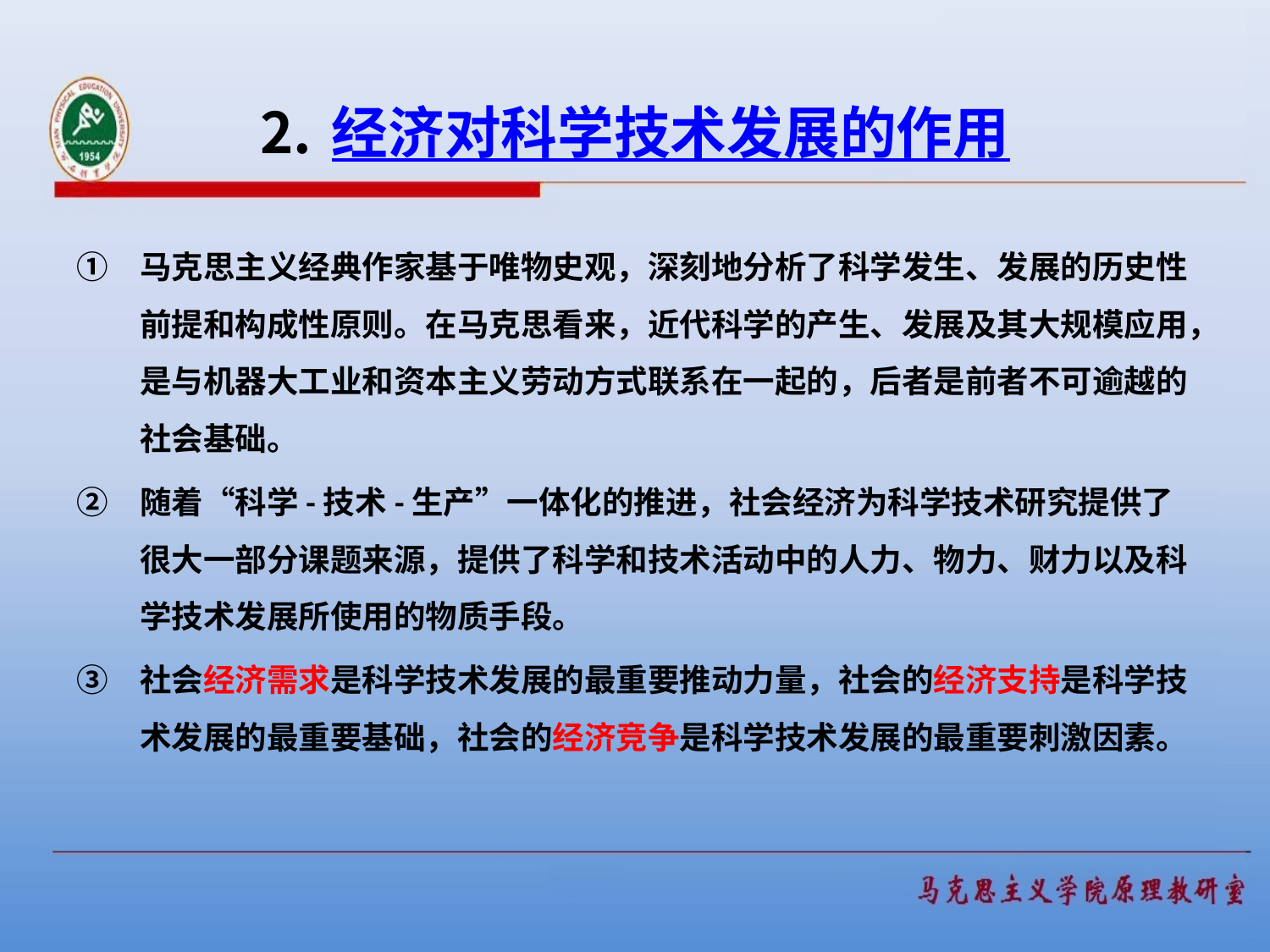

# 经济对科学技术发展的作用
马克思主义经典作家基于唯物史观，深刻地分析了科学发生、发展的历史性前提和构成性原则。在马克思看来，近代科学的产生、发展及其大规模应用，是与机器大工业和资本主义劳动方式联系在一起的，后者是前者不可逾越的社会基础。
随着“科学-技术-生产”一体化的推进，社会经济为科学技术研究提供了很大一部分课题来源，提供了科学和技术活动中的人力、物力、财力以及科学技术发展所使用的物质手段。
社会经济需求是科学技术发展的最重要推动力量，社会的经济支持是科学技术发展的最重要基础，社会的经济竞争是科学技术发展的最重要刺激因素。